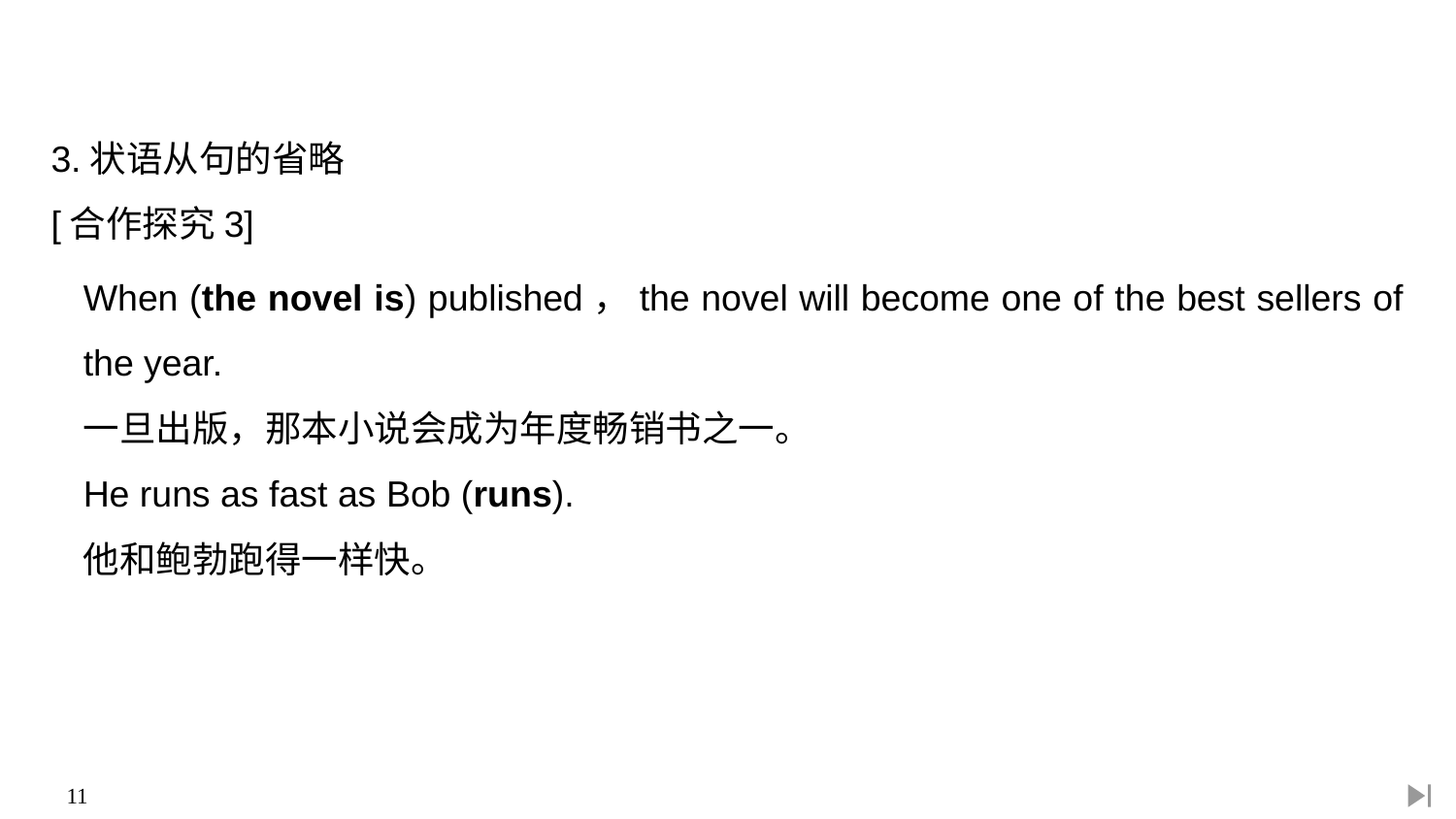

3.状语从句的省略
[合作探究3]
When (the novel is) published，the novel will become one of the best sellers of the year.
一旦出版，那本小说会成为年度畅销书之一。
He runs as fast as Bob (runs).
他和鲍勃跑得一样快。